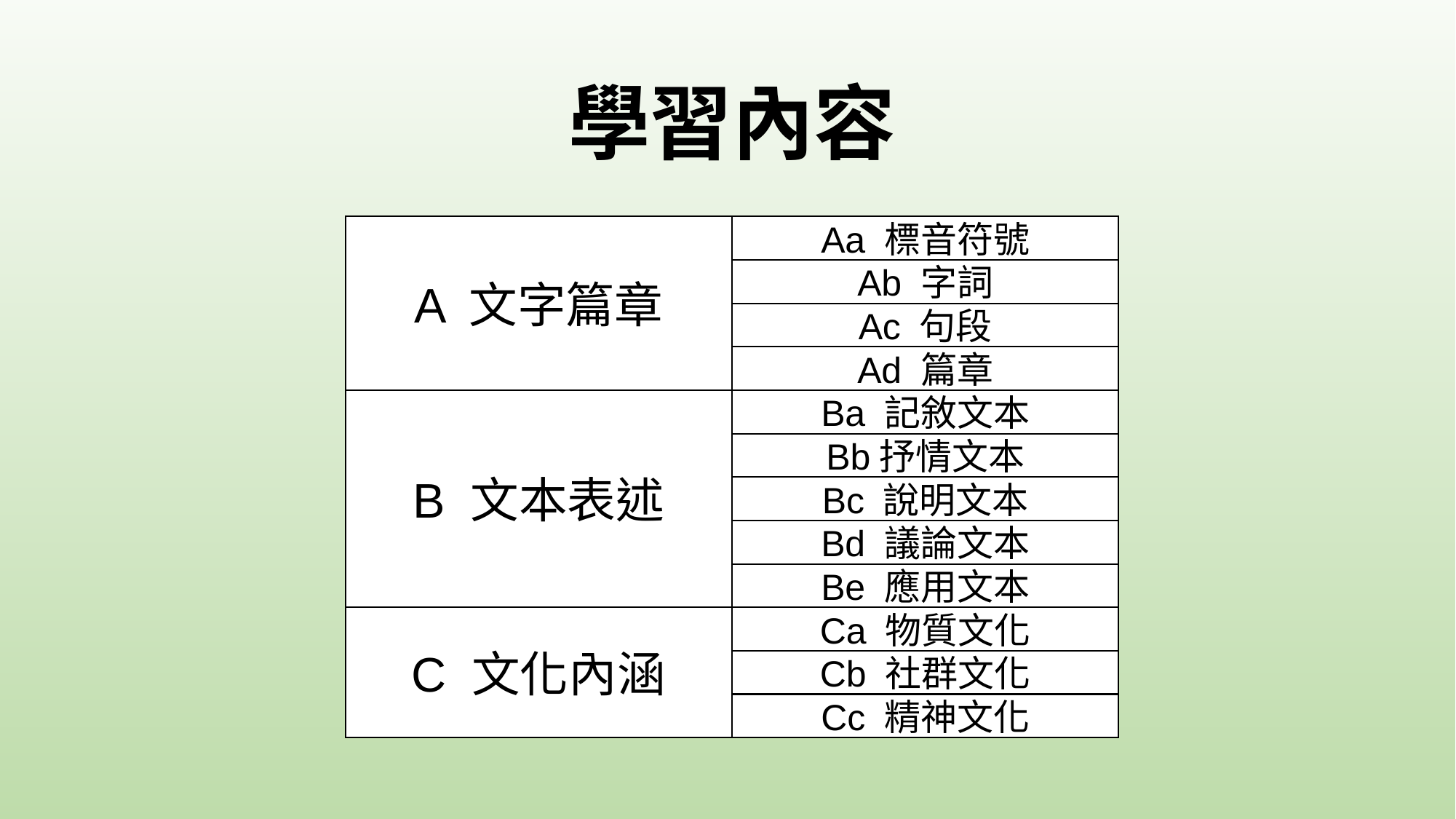

#
學習內容
A 文字篇章
Aa 標音符號
Ab 字詞
Ac 句段
Ad 篇章
B 文本表述
Ba 記敘文本
Bb抒情文本
Bc 說明文本
Bd 議論文本
Be 應用文本
C 文化內涵
Ca 物質文化
Cb 社群文化
Cc 精神文化